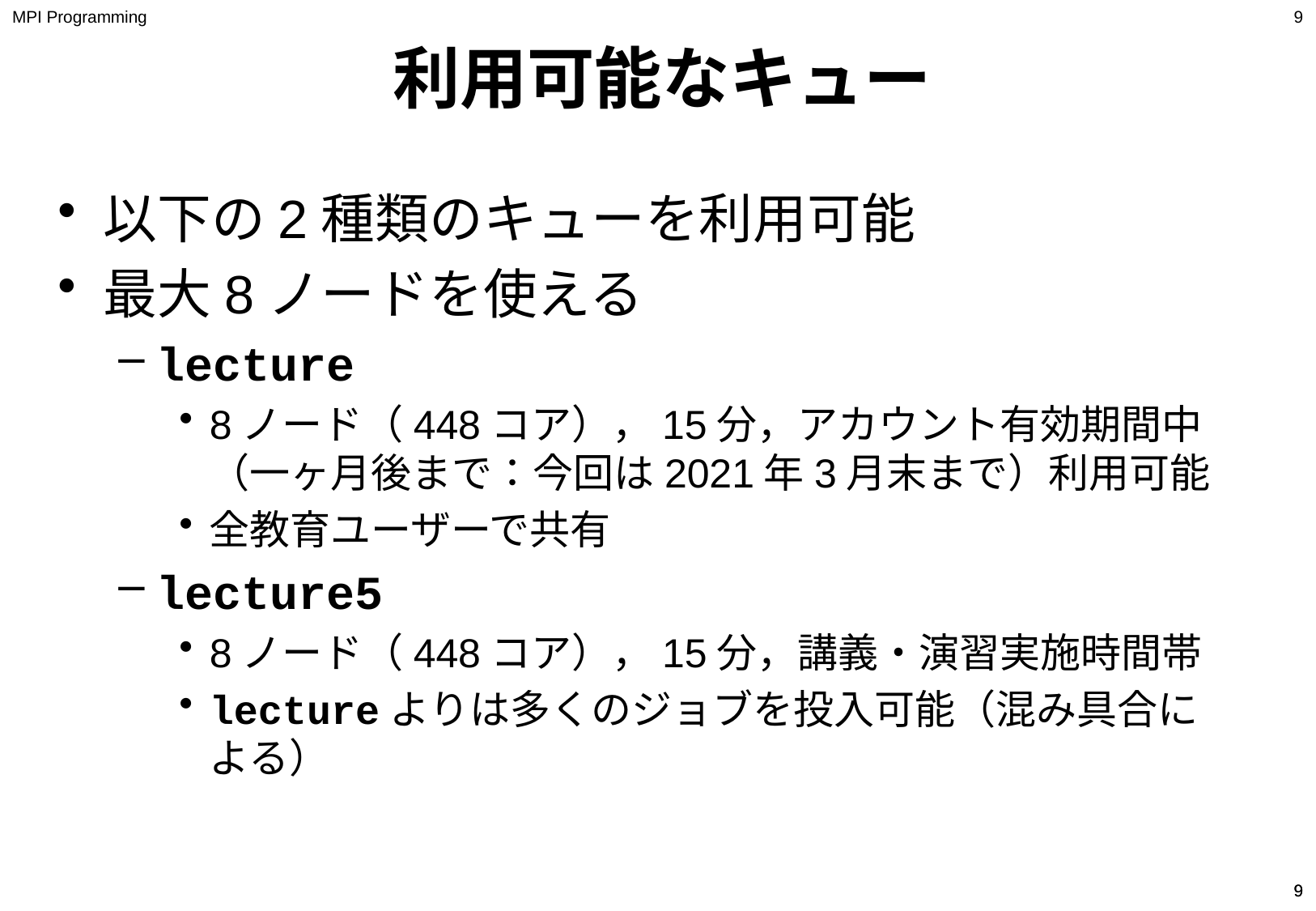

MPI Programming
9
利用可能なキュー
以下の2種類のキューを利用可能
最大8ノードを使える
lecture
8ノード（448コア），15分，アカウント有効期間中（一ヶ月後まで：今回は2021年3月末まで）利用可能
全教育ユーザーで共有
lecture5
8ノード（448コア），15分，講義・演習実施時間帯
lectureよりは多くのジョブを投入可能（混み具合による）

9
9